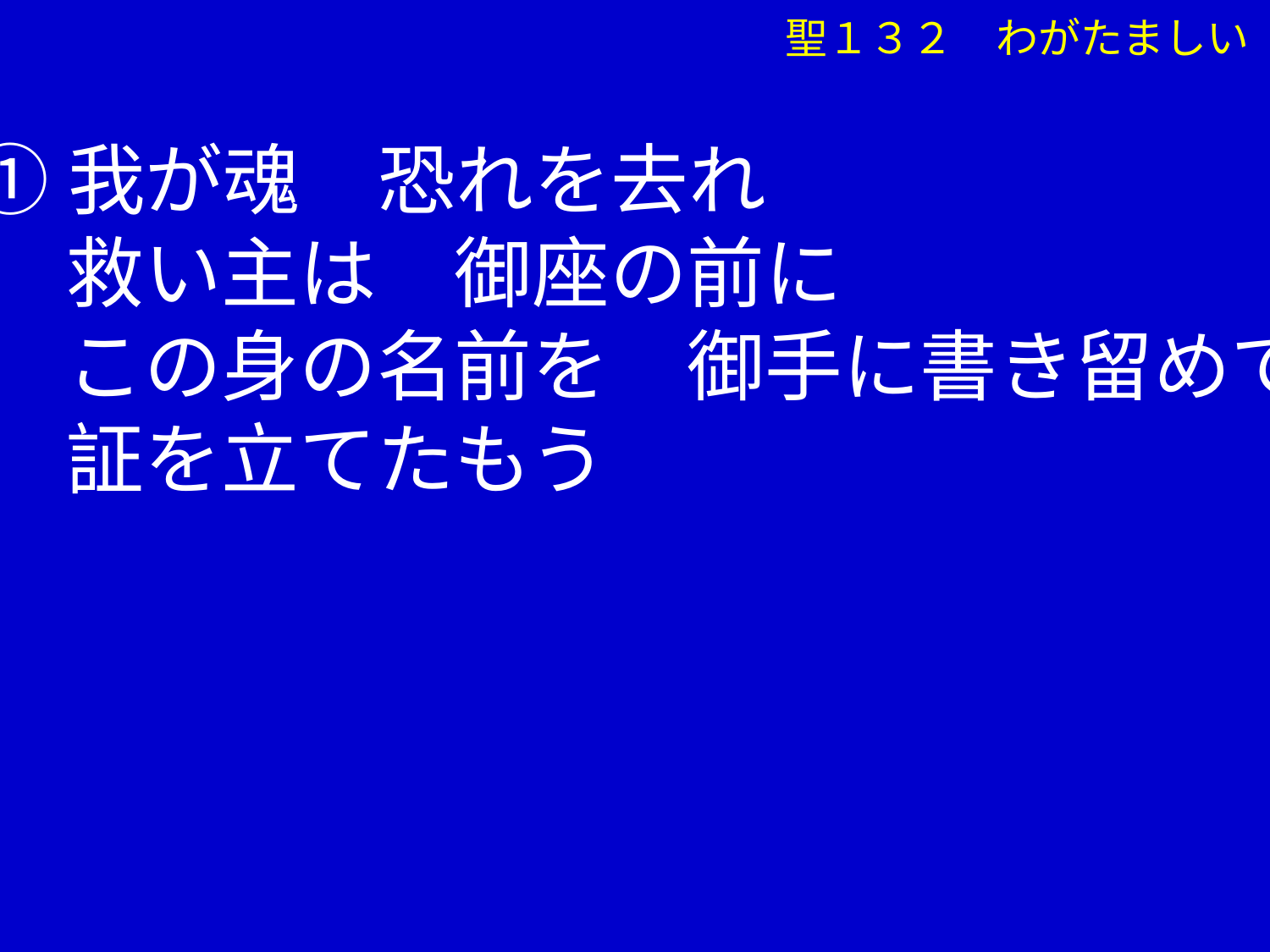

聖１３２　わがたましい
①我が魂　恐れを去れ
　 救い主は　御座の前に
　 この身の名前を　御手に書き留めて
　 証を立てたもう